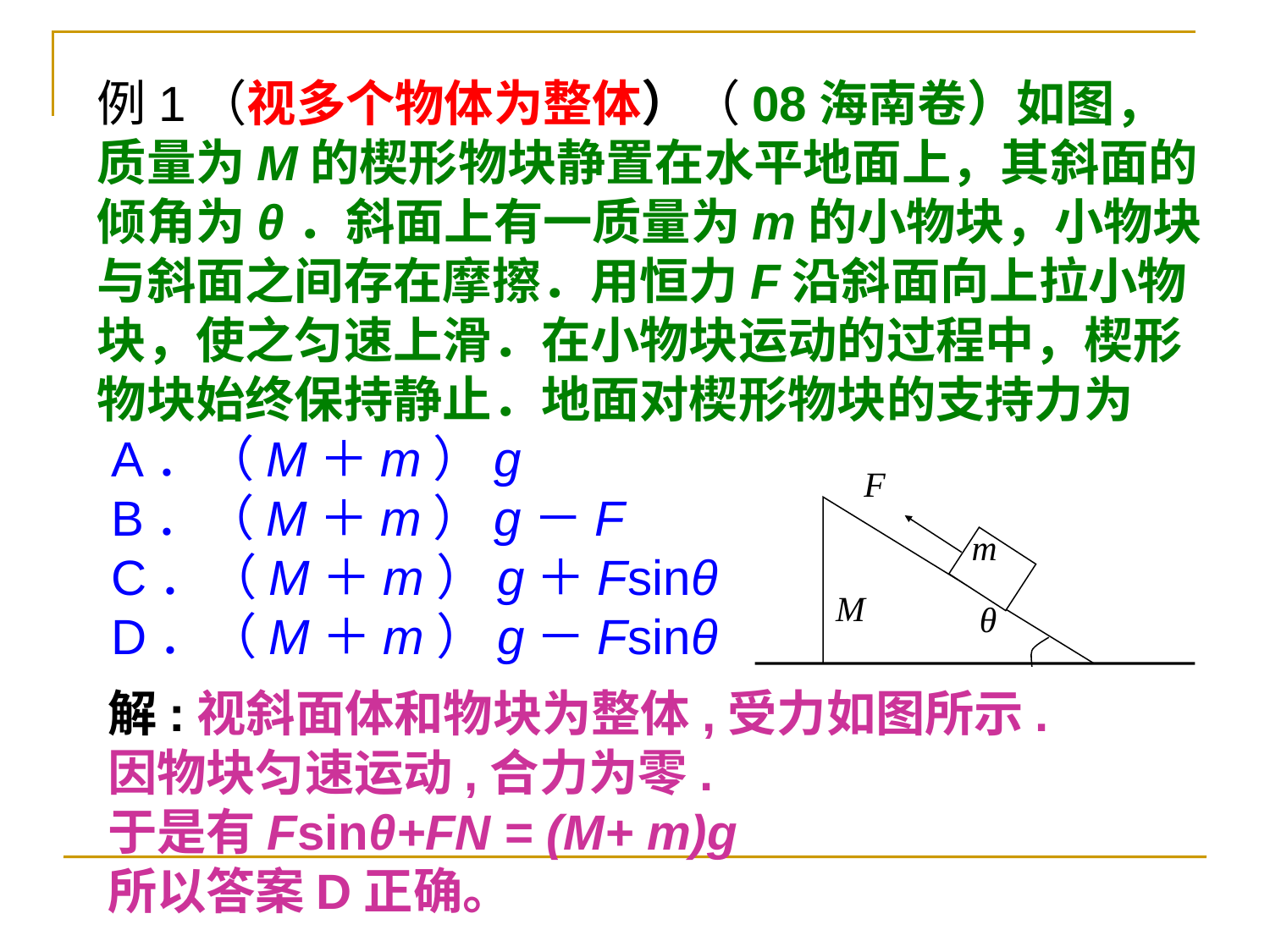

例1（视多个物体为整体）（08海南卷）如图，质量为M的楔形物块静置在水平地面上，其斜面的倾角为θ．斜面上有一质量为m的小物块，小物块与斜面之间存在摩擦．用恒力F沿斜面向上拉小物块，使之匀速上滑．在小物块运动的过程中，楔形物块始终保持静止．地面对楔形物块的支持力为
 A．（M＋m）g
 B．（M＋m）g－F
 C．（M＋m）g＋Fsinθ
 D．（M＋m）g－Fsinθ
F

 m

M
θ

解:视斜面体和物块为整体,受力如图所示.
因物块匀速运动,合力为零.
于是有Fsinθ+FN = (M+ m)g
所以答案D正确。